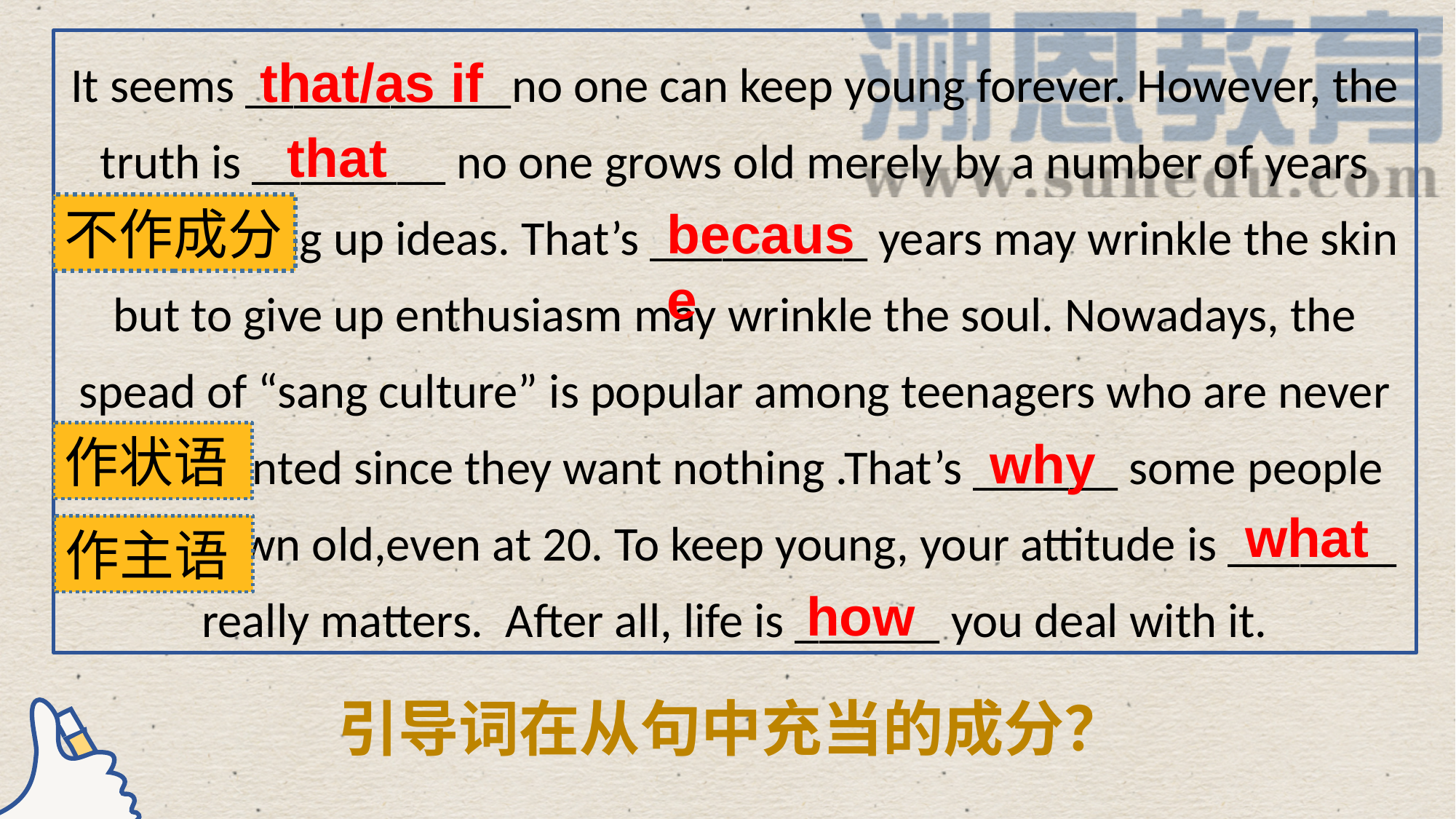

It seems ___________no one can keep young forever. However, the truth is ________ no one grows old merely by a number of years but by giving up ideas. That’s _________ years may wrinkle the skin but to give up enthusiasm may wrinkle the soul. Nowadays, the spead of “sang culture” is popular among teenagers who are never disappointed since they want nothing .That’s ______ some people have grown old,even at 20. To keep young, your attitude is _______ really matters.  After all, life is ______ you deal with it.
that/as if
that
because
不作成分
作状语
why
what
作主语
how
引导词在从句中充当的成分？